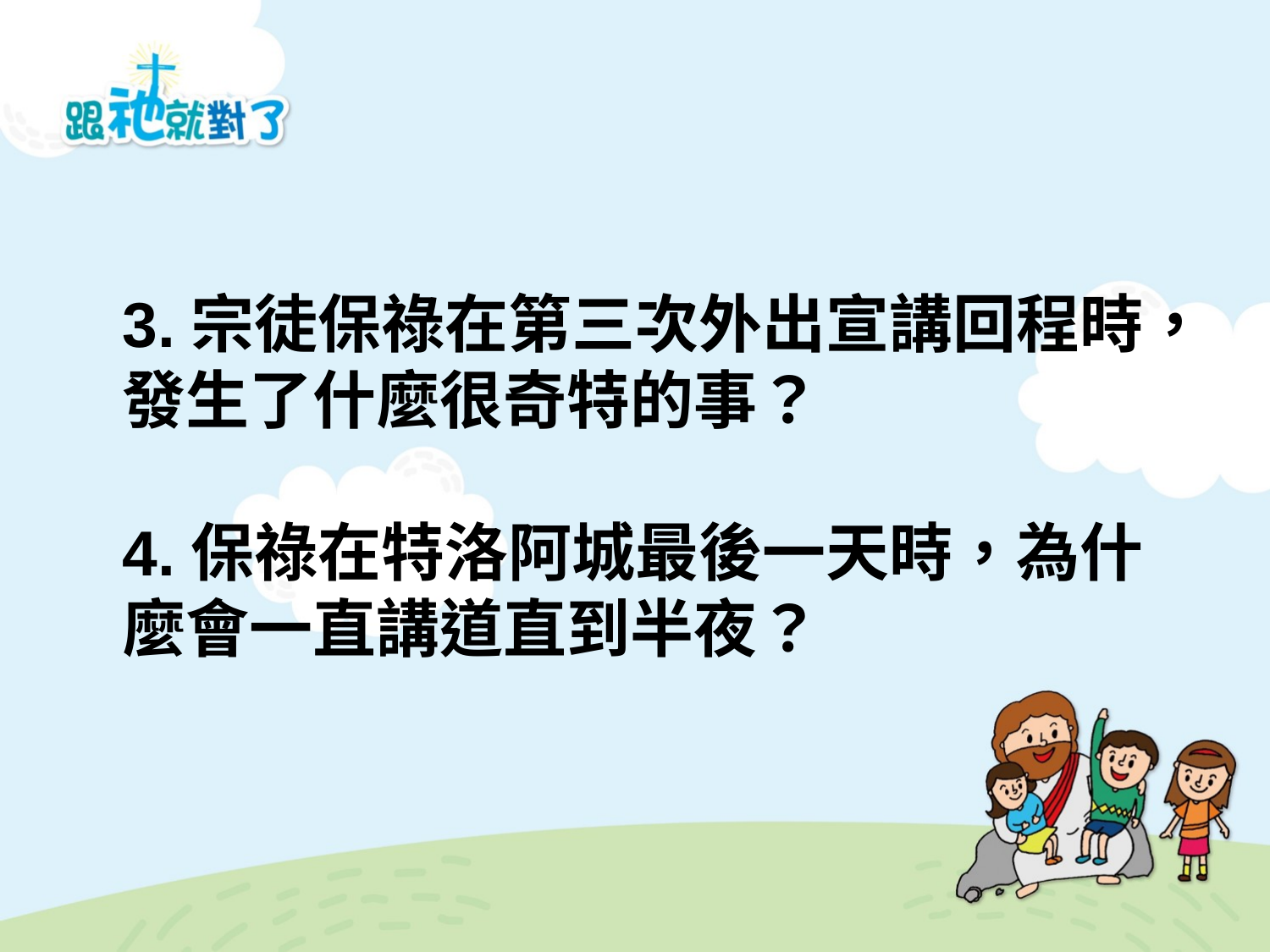

3.宗徒保祿在第三次外出宣講回程時，發生了什麼很奇特的事？

4.保祿在特洛阿城最後一天時，為什麼會一直講道直到半夜？